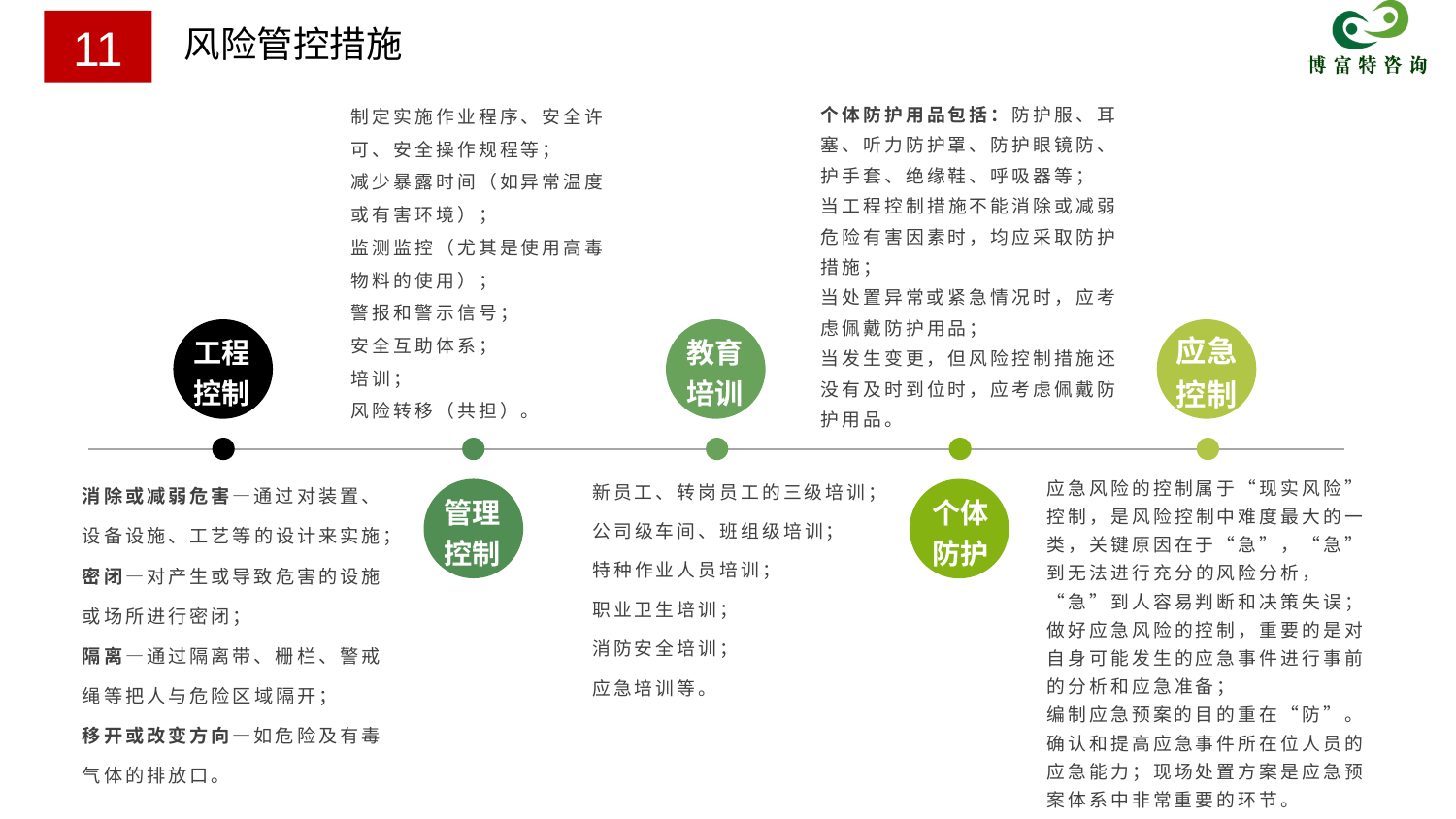

风险管控措施
11
个体防护用品包括：防护服、耳塞、听力防护罩、防护眼镜防、护手套、绝缘鞋、呼吸器等；
当工程控制措施不能消除或减弱危险有害因素时，均应采取防护措施；
当处置异常或紧急情况时，应考虑佩戴防护用品；
当发生变更，但风险控制措施还没有及时到位时，应考虑佩戴防护用品。
制定实施作业程序、安全许可、安全操作规程等；
减少暴露时间（如异常温度或有害环境）；
监测监控（尤其是使用高毒物料的使用）；
警报和警示信号；
安全互助体系；
培训；
风险转移（共担）。
应急控制
教育培训
工程控制

新员工、转岗员工的三级培训；
公司级车间、班组级培训；
特种作业人员培训；
职业卫生培训；
消防安全培训；
应急培训等。
消除或减弱危害—通过对装置、设备设施、工艺等的设计来实施；
密闭—对产生或导致危害的设施或场所进行密闭；
隔离—通过隔离带、栅栏、警戒绳等把人与危险区域隔开；
移开或改变方向—如危险及有毒气体的排放口。
应急风险的控制属于“现实风险”控制，是风险控制中难度最大的一类，关键原因在于“急”，“急”到无法进行充分的风险分析，“急”到人容易判断和决策失误；
做好应急风险的控制，重要的是对自身可能发生的应急事件进行事前的分析和应急准备；
编制应急预案的目的重在“防”。确认和提高应急事件所在位人员的应急能力；现场处置方案是应急预案体系中非常重要的环节。

管理控制
个体防护